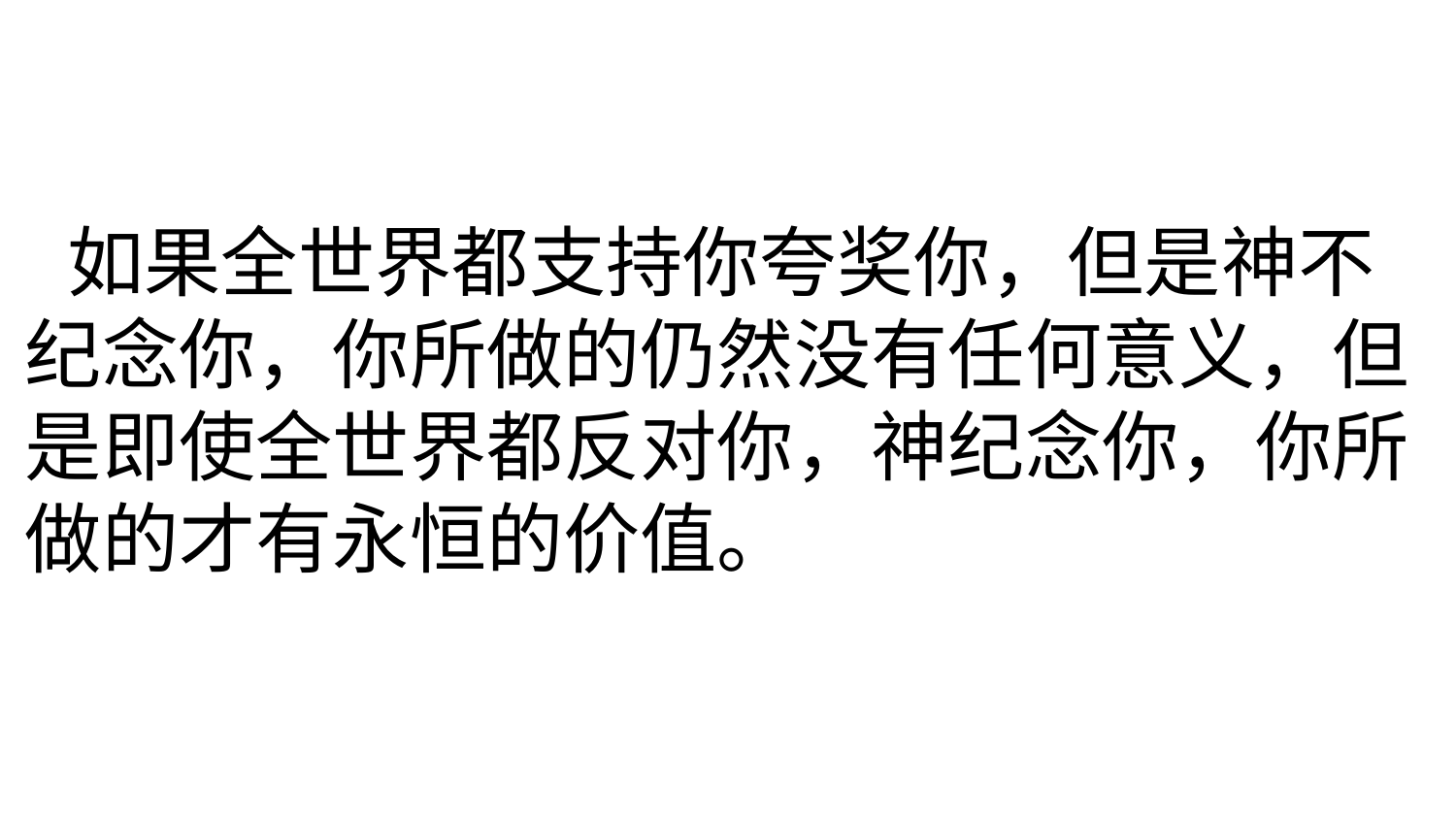

如果全世界都支持你夸奖你，但是神不纪念你，你所做的仍然没有任何意义，但是即使全世界都反对你，神纪念你，你所做的才有永恒的价值。